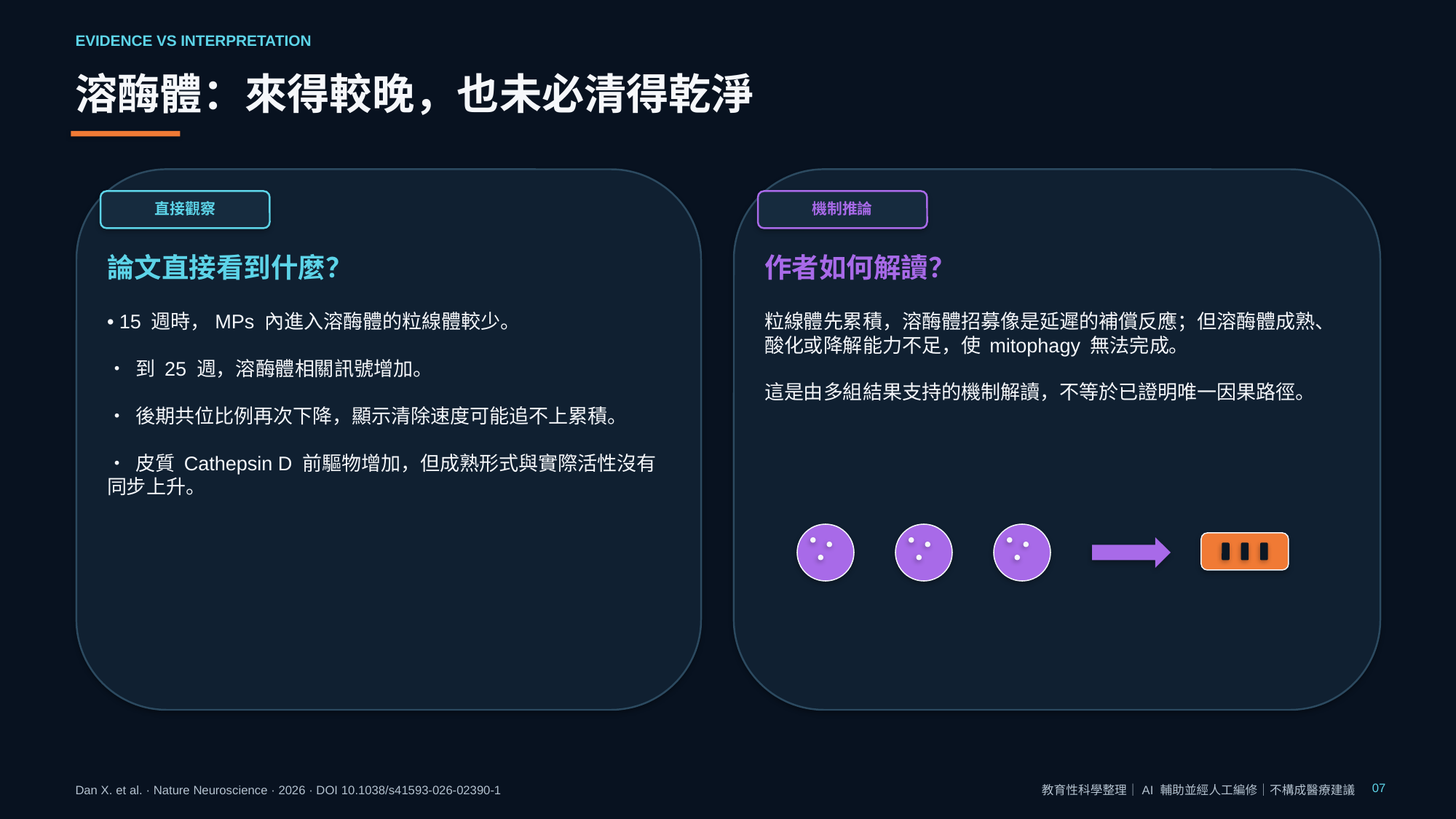

EVIDENCE VS INTERPRETATION
溶酶體：來得較晚，也未必清得乾淨

直接觀察
機制推論
論文直接看到什麼？
作者如何解讀？
• 15 週時，MPs 內進入溶酶體的粒線體較少。

• 到 25 週，溶酶體相關訊號增加。

• 後期共位比例再次下降，顯示清除速度可能追不上累積。

• 皮質 Cathepsin D 前驅物增加，但成熟形式與實際活性沒有同步上升。
粒線體先累積，溶酶體招募像是延遲的補償反應；但溶酶體成熟、酸化或降解能力不足，使 mitophagy 無法完成。

這是由多組結果支持的機制解讀，不等於已證明唯一因果路徑。

07
Dan X. et al. · Nature Neuroscience · 2026 · DOI 10.1038/s41593-026-02390-1
教育性科學整理｜AI 輔助並經人工編修｜不構成醫療建議